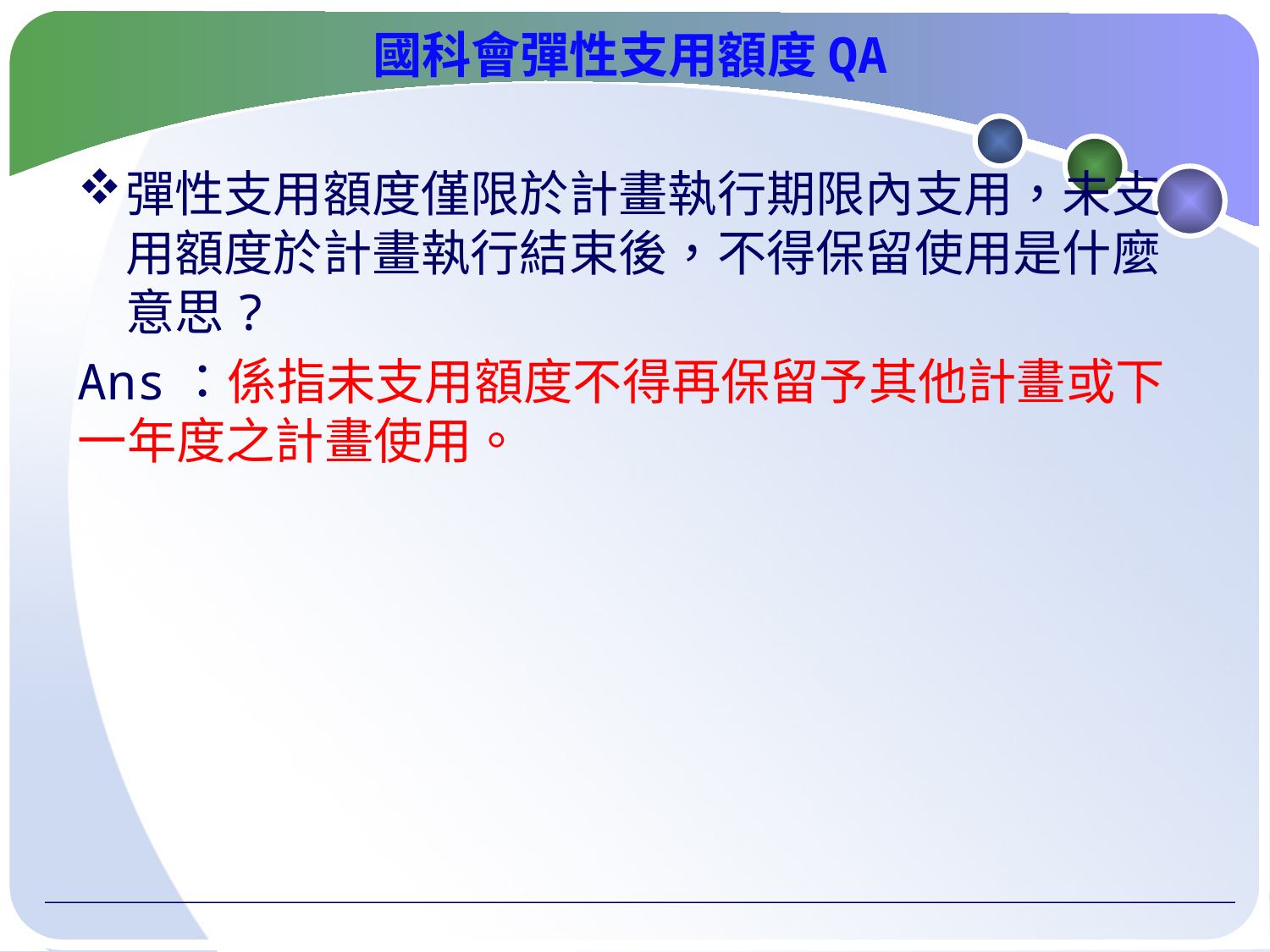

# 國科會彈性支用額度QA
彈性支用額度僅限於計畫執行期限內支用，未支用額度於計畫執行結束後，不得保留使用是什麼意思?
Ans：係指未支用額度不得再保留予其他計畫或下一年度之計畫使用。